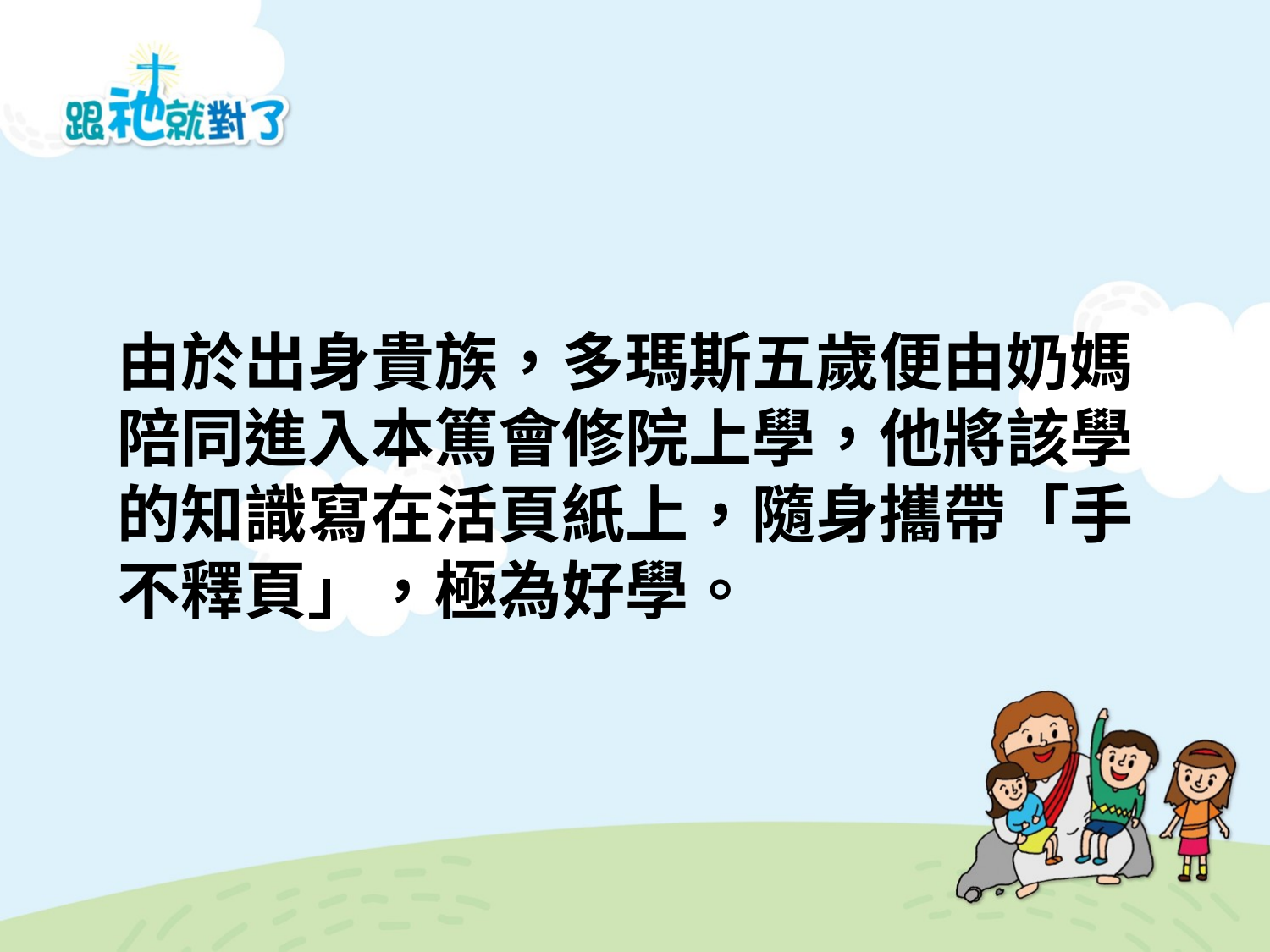

由於出身貴族，多瑪斯五歲便由奶媽陪同進入本篤會修院上學，他將該學的知識寫在活頁紙上，隨身攜帶「手不釋頁」，極為好學。